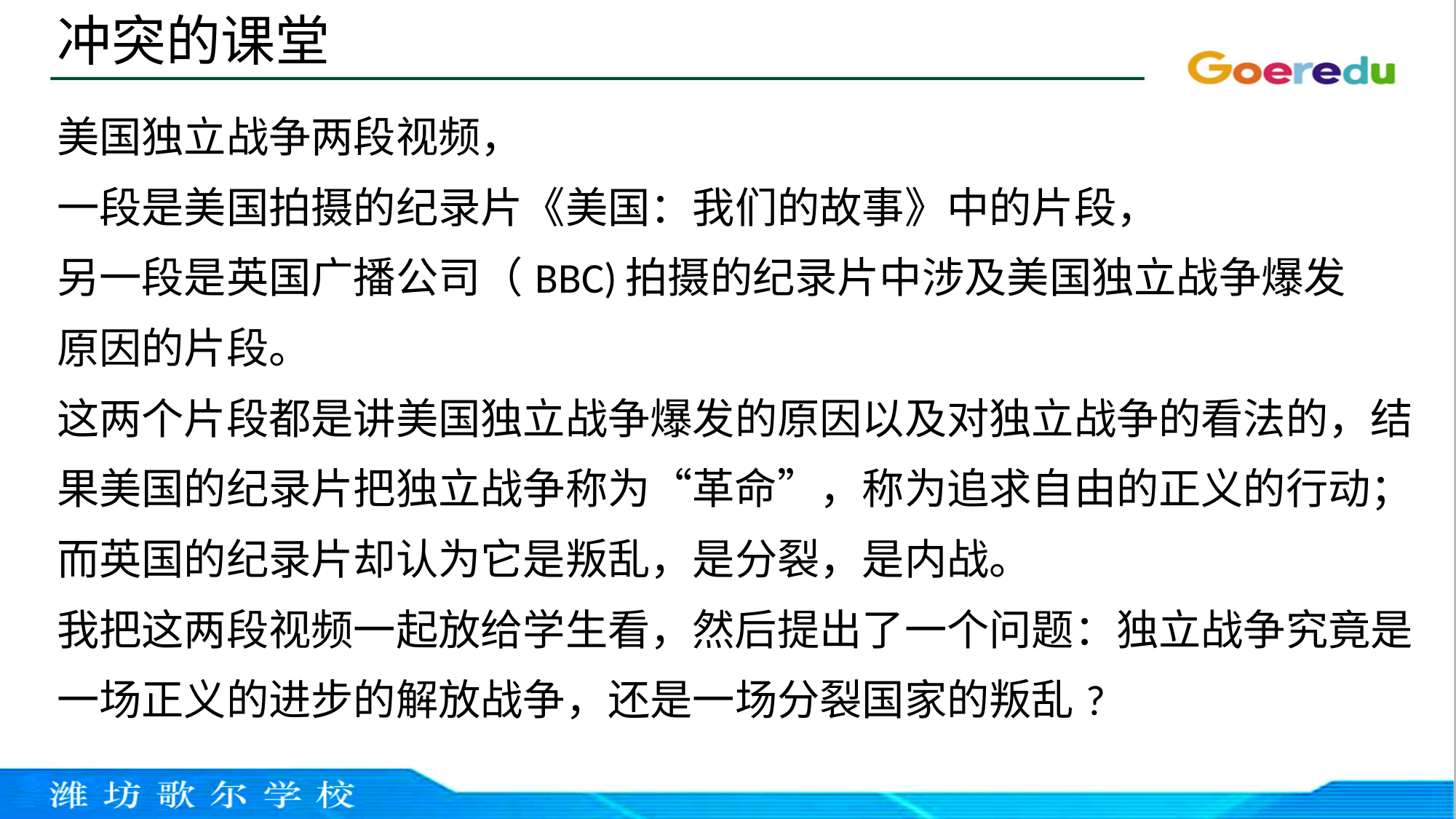

冲突的课堂
美国独立战争两段视频，
一段是美国拍摄的纪录片《美国：我们的故事》中的片段，
另一段是英国广播公司（BBC)拍摄的纪录片中涉及美国独立战争爆发
原因的片段。
这两个片段都是讲美国独立战争爆发的原因以及对独立战争的看法的，结
果美国的纪录片把独立战争称为“革命”，称为追求自由的正义的行动；
而英国的纪录片却认为它是叛乱，是分裂，是内战。
我把这两段视频一起放给学生看，然后提出了一个问题：独立战争究竟是
一场正义的进步的解放战争，还是一场分裂国家的叛乱?